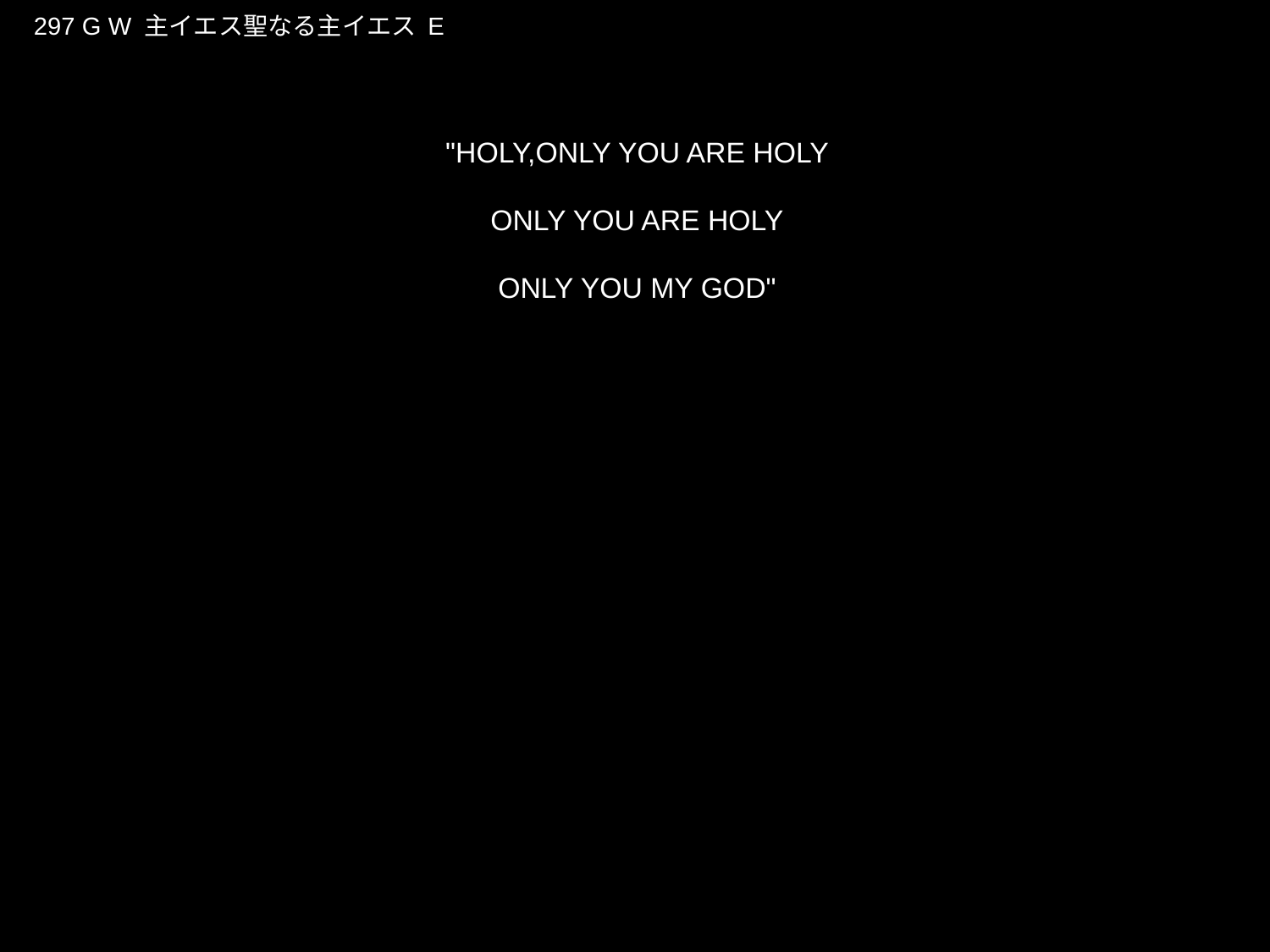

しゅいえすせいなるしゅいえす
★W
297 G W 主イエス聖なる主イエス E
★３
"HOLY,ONLY YOU ARE HOLY
ONLY YOU ARE HOLY
ONLY YOU MY GOD"